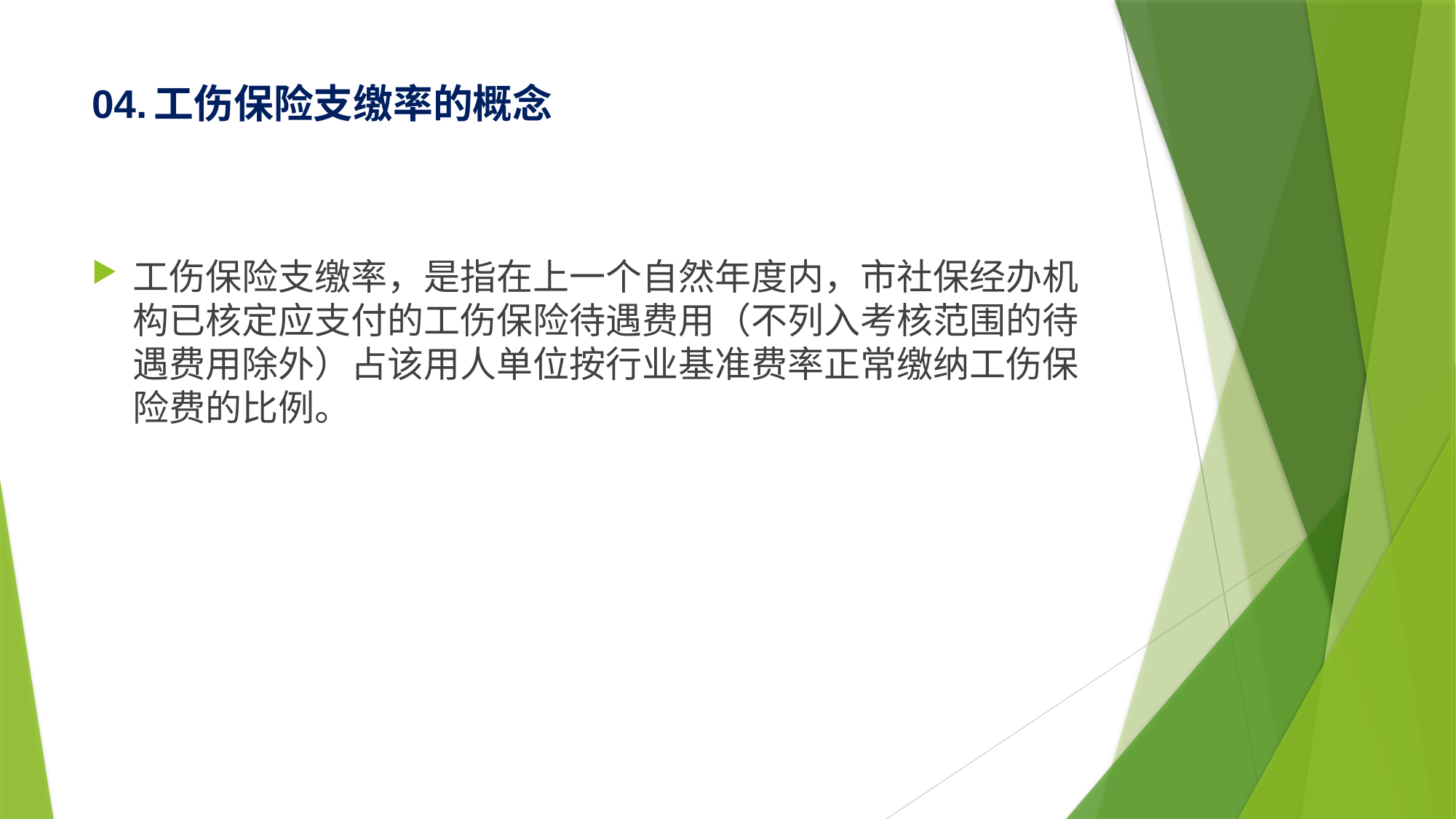

# 04.工伤保险支缴率的概念
工伤保险支缴率，是指在上一个自然年度内，市社保经办机构已核定应支付的工伤保险待遇费用（不列入考核范围的待遇费用除外）占该用人单位按行业基准费率正常缴纳工伤保险费的比例。